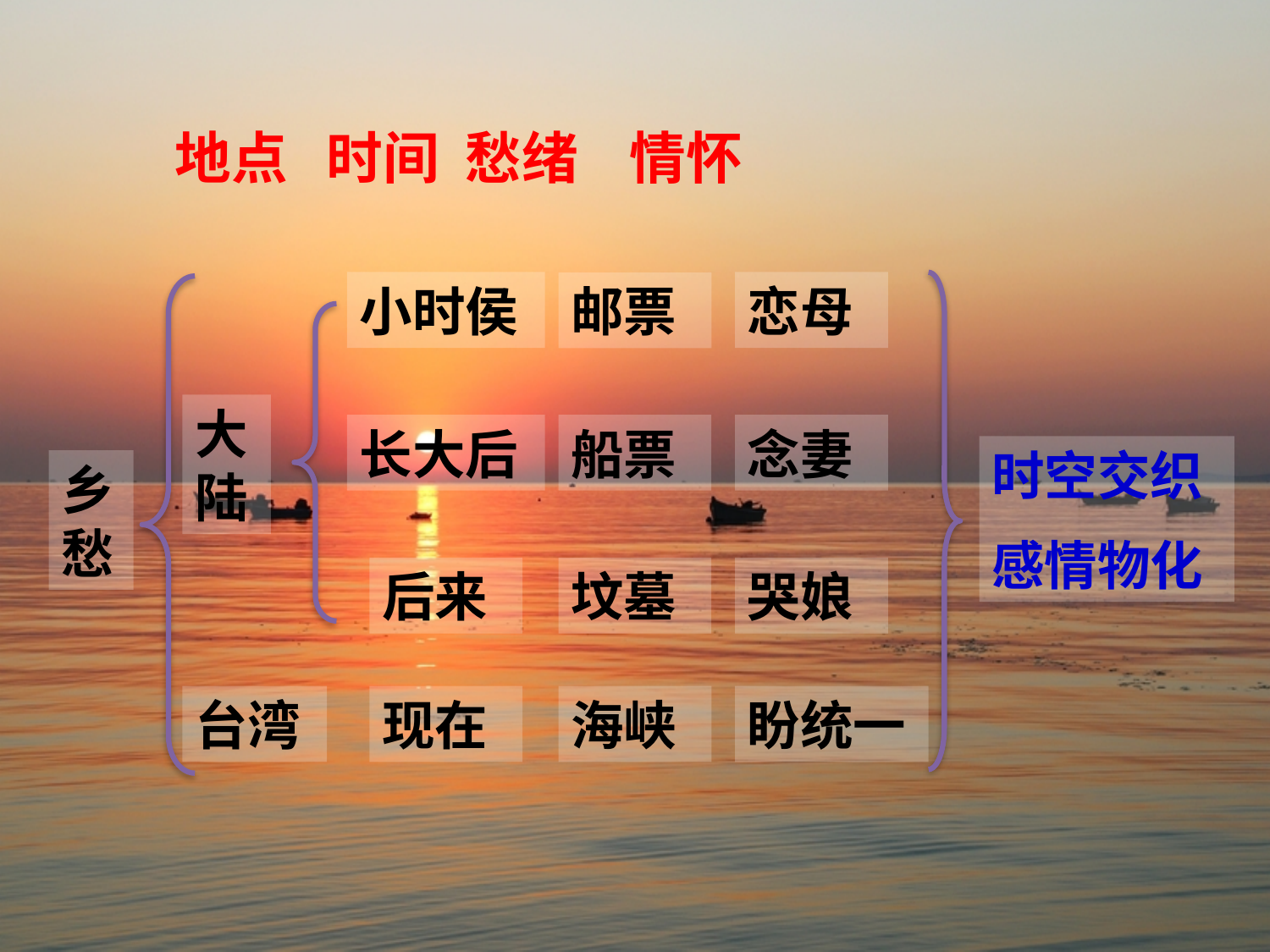

地点   时间  愁绪    情怀
小时侯
恋母

邮票

大陆
长大后
船票
念妻
时空交织
感情物化
乡愁
后来
坟墓
哭娘
海峡
台湾
现在
盼统一